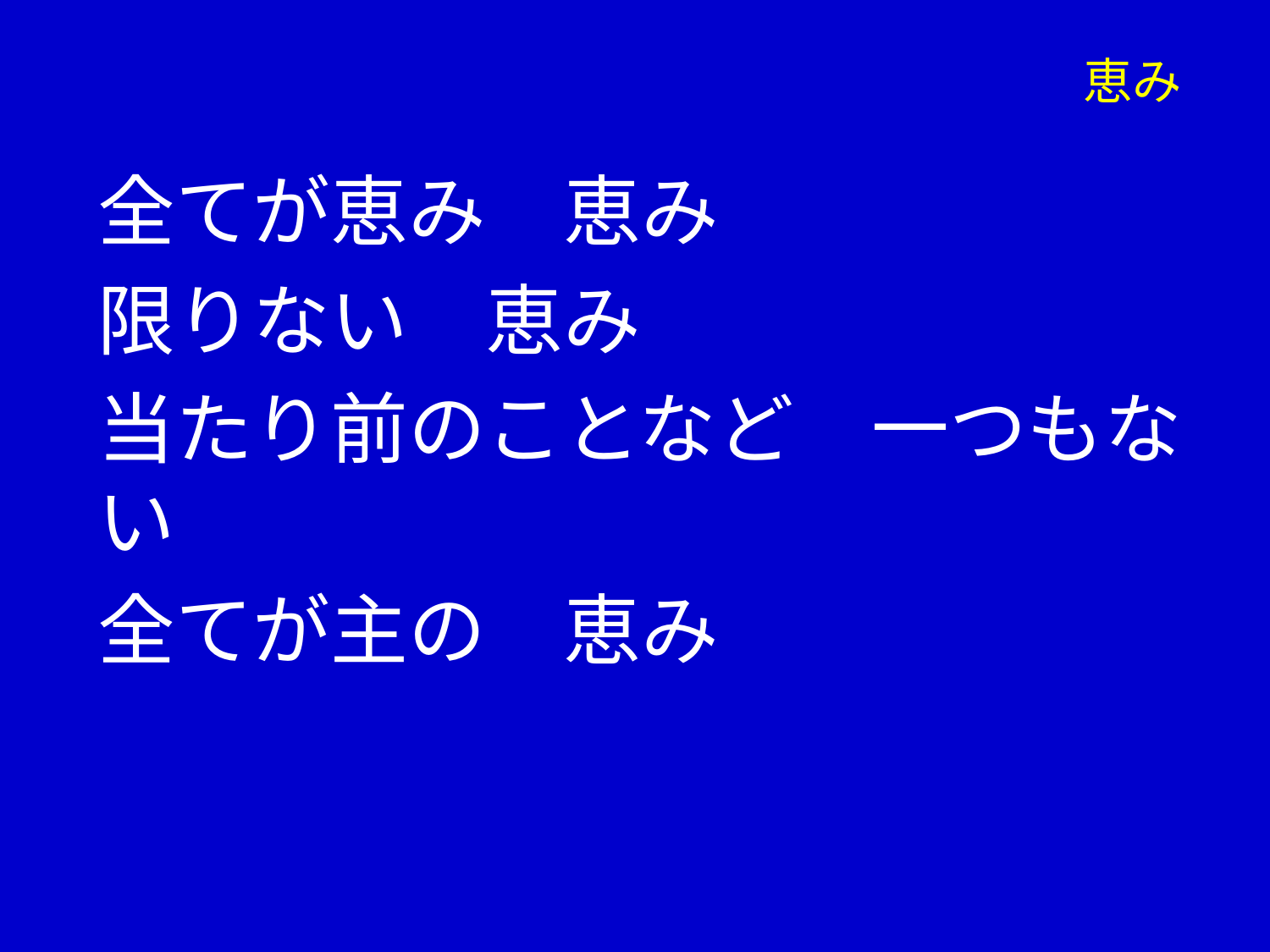

# 恵み
全てが恵み　恵み
限りない　恵み
当たり前のことなど　一つもない
全てが主の　恵み